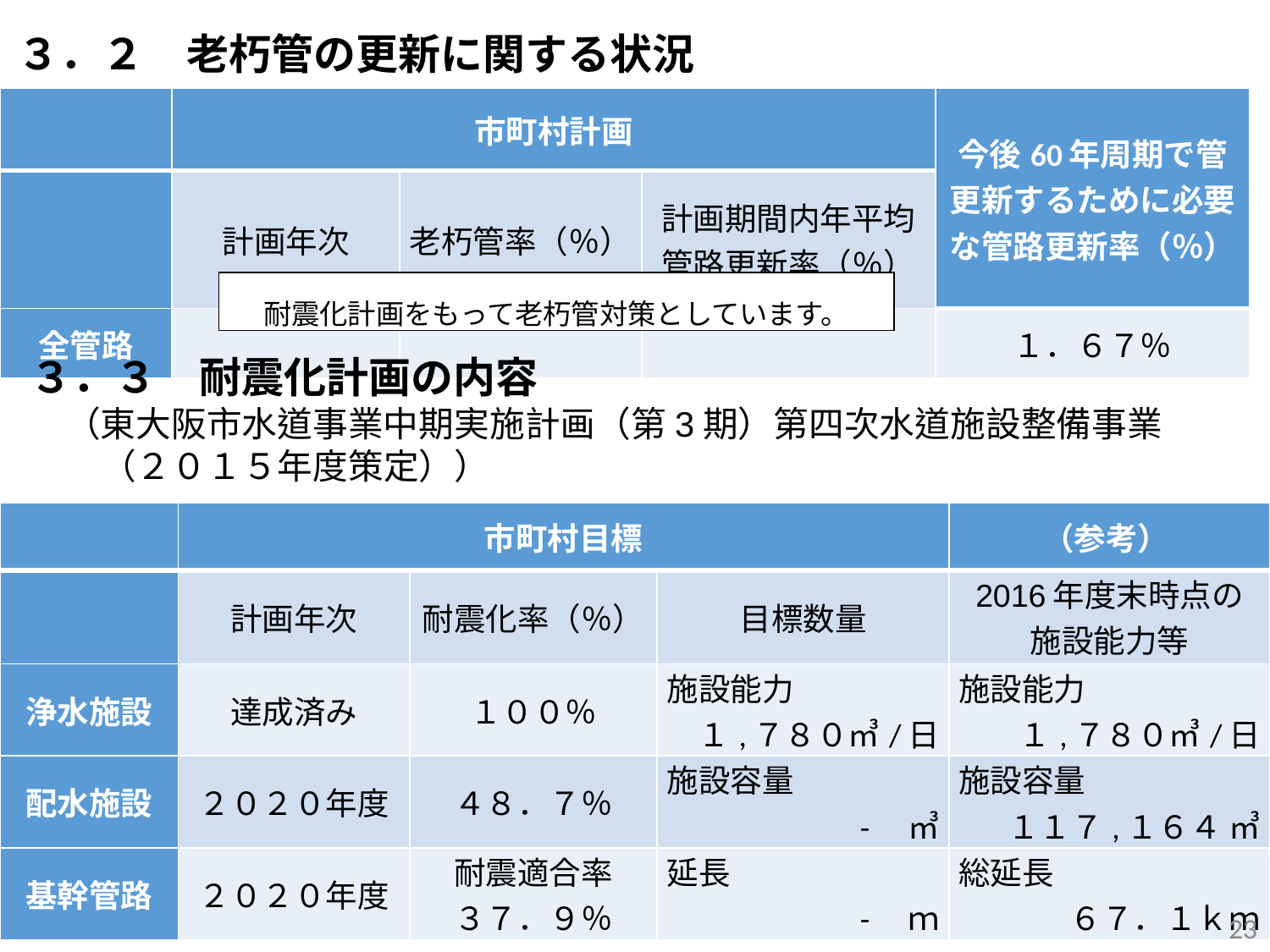

３．２　老朽管の更新に関する状況
|  | 市町村計画 |  |  | 今後60年周期で管更新するために必要な管路更新率（％） |
| --- | --- | --- | --- | --- |
|  | 計画年次 | 老朽管率（％） | 計画期間内年平均 管路更新率（％） |  |
| 全管路 |  |  |  | １．６７％ |
耐震化計画をもって老朽管対策としています。
３．３　耐震化計画の内容
　（東大阪市水道事業中期実施計画（第3期）第四次水道施設整備事業
　　（２０１５年度策定））
|  | 市町村目標 |  |  | （参考） |
| --- | --- | --- | --- | --- |
|  | 計画年次 | 耐震化率（％） | 目標数量 | 2016年度末時点の 施設能力等 |
| 浄水施設 | 達成済み | １００％ | 施設能力 １,７８０㎥/日 | 施設能力 １,７８０㎥/日 |
| 配水施設 | ２０２０年度 | ４８．７％ | 施設容量 -　㎥ | 施設容量 １１７,１６４ ㎥ |
| 基幹管路 | ２０２０年度 | 耐震適合率 ３７．９％ | 延長 -　ｍ | 総延長 ６７．１ｋｍ |
23